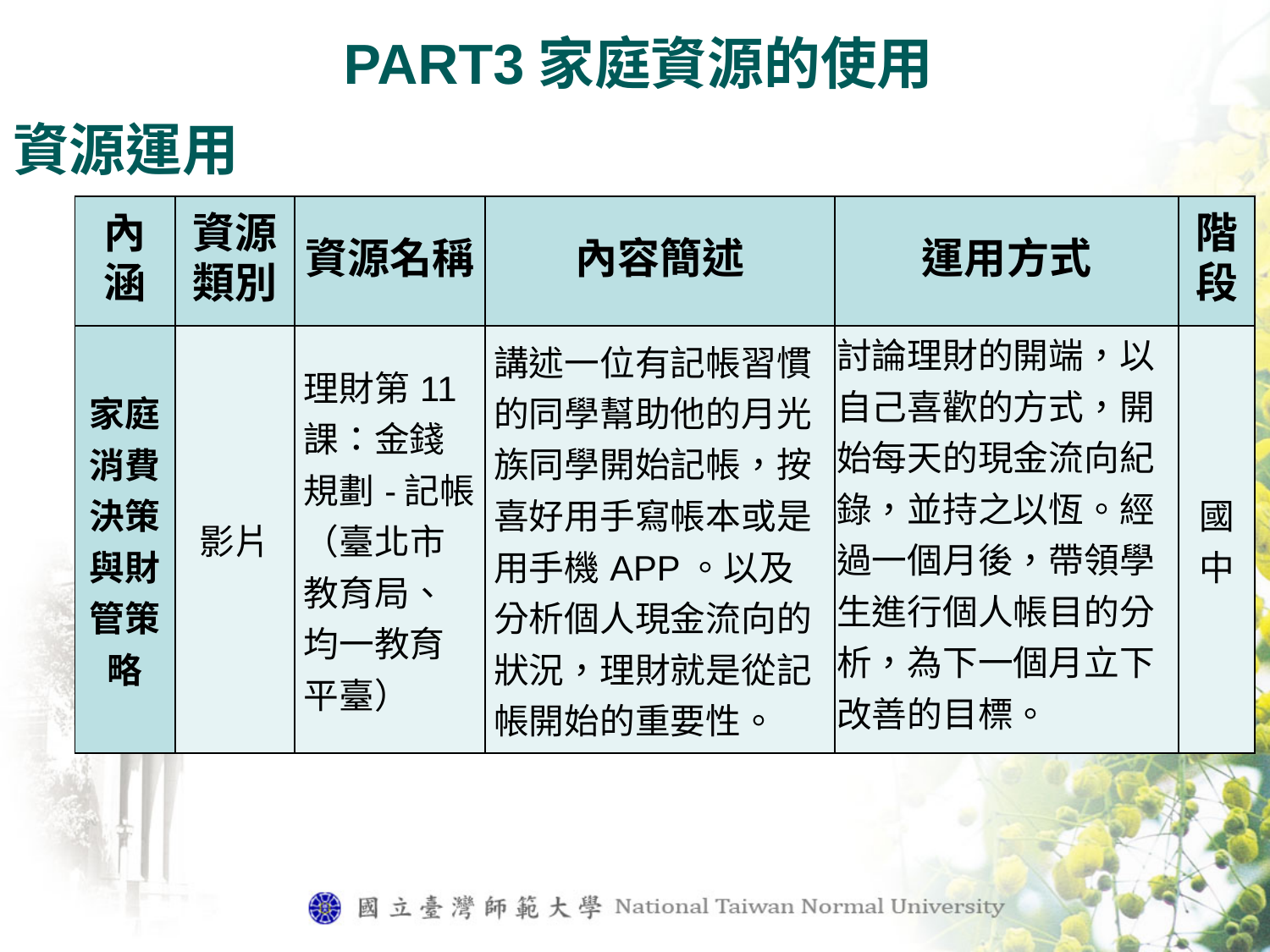

PART3家庭資源的使用
資源運用
| 內涵 | 資源類別 | 資源名稱 | 內容簡述 | 運用方式 | 階段 |
| --- | --- | --- | --- | --- | --- |
| 家庭消費決策與財管策略 | 影片 | 理財第11課：金錢規劃-記帳 （臺北市教育局、均一教育平臺） | 講述一位有記帳習慣的同學幫助他的月光族同學開始記帳，按喜好用手寫帳本或是用手機APP。以及分析個人現金流向的狀況，理財就是從記帳開始的重要性。 | 討論理財的開端，以自己喜歡的方式，開始每天的現金流向紀錄，並持之以恆。經過一個月後，帶領學生進行個人帳目的分析，為下一個月立下改善的目標。 | 國 中 |